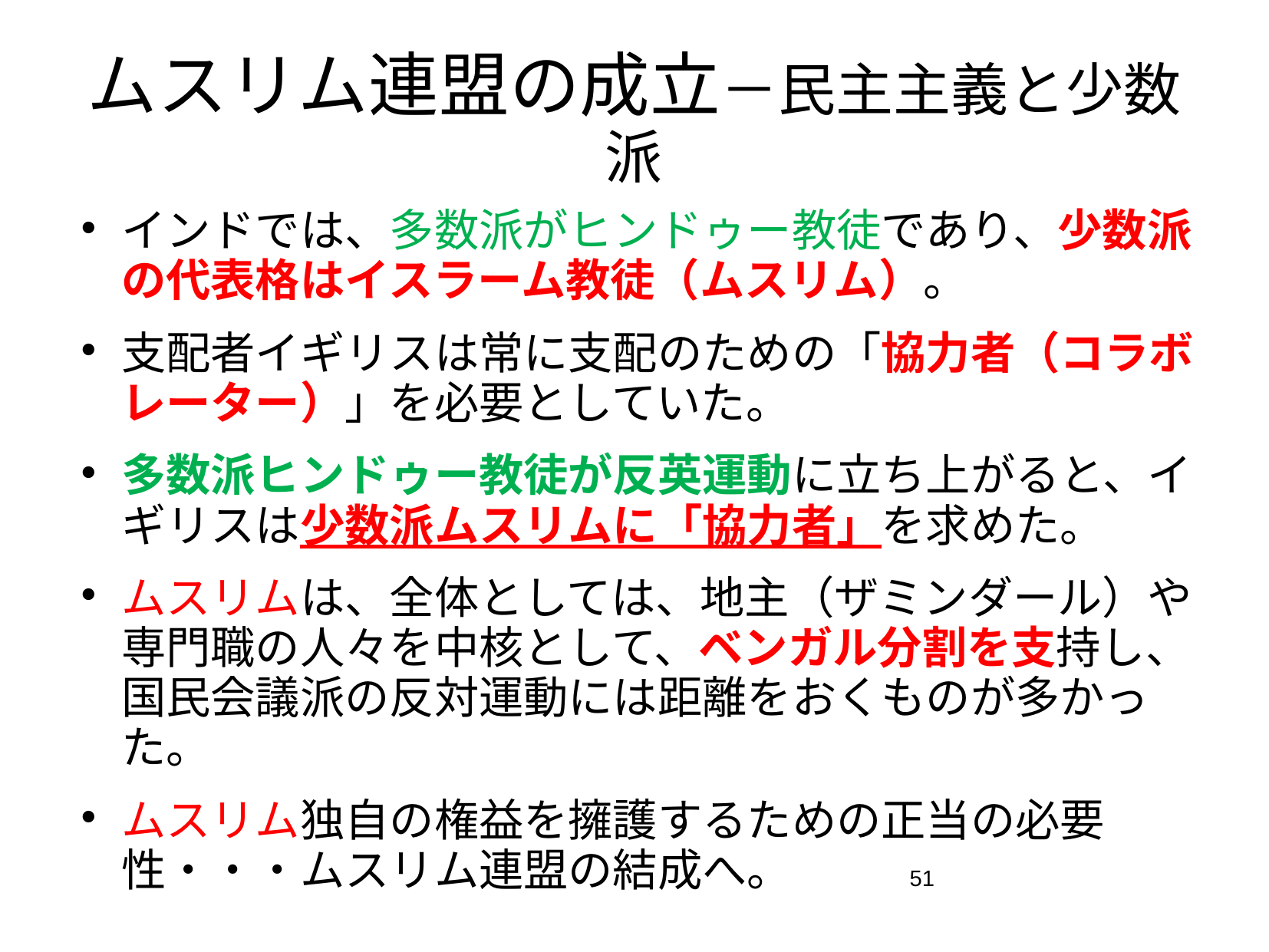

# ムスリム連盟の成立－民主主義と少数派
インドでは、多数派がヒンドゥー教徒であり、少数派の代表格はイスラーム教徒（ムスリム）。
支配者イギリスは常に支配のための「協力者（コラボレーター）」を必要としていた。
多数派ヒンドゥー教徒が反英運動に立ち上がると、イギリスは少数派ムスリムに「協力者」を求めた。
ムスリムは、全体としては、地主（ザミンダール）や専門職の人々を中核として、ベンガル分割を支持し、国民会議派の反対運動には距離をおくものが多かった。
ムスリム独自の権益を擁護するための正当の必要性・・・ムスリム連盟の結成へ。
51